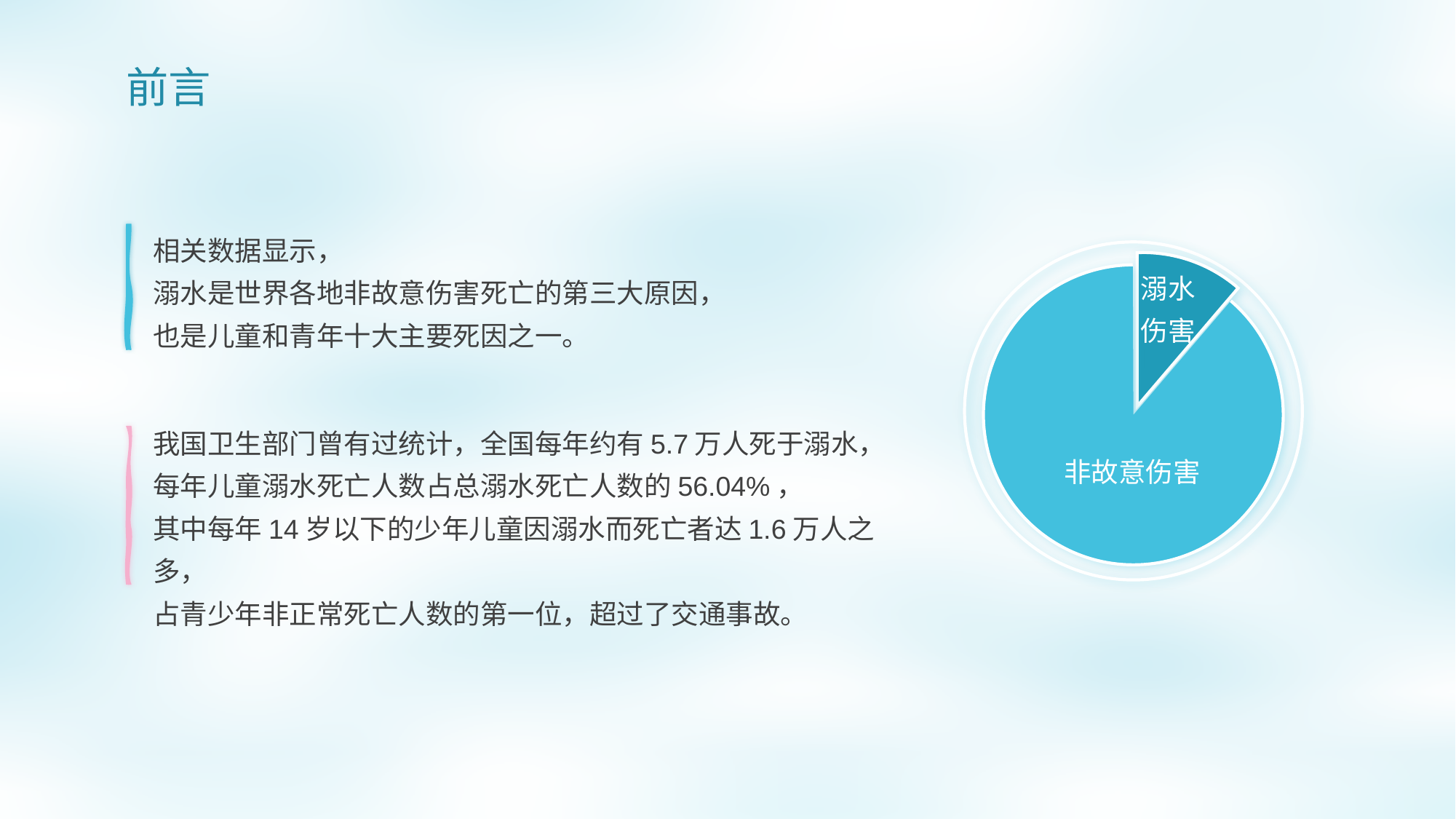

前言

相关数据显示，
溺水是世界各地非故意伤害死亡的第三大原因，
也是儿童和青年十大主要死因之一。

溺水
伤害

我国卫生部门曾有过统计，全国每年约有5.7万人死于溺水，
每年儿童溺水死亡人数占总溺水死亡人数的56.04%，
其中每年14岁以下的少年儿童因溺水而死亡者达1.6万人之多，
占青少年非正常死亡人数的第一位，超过了交通事故。

非故意伤害